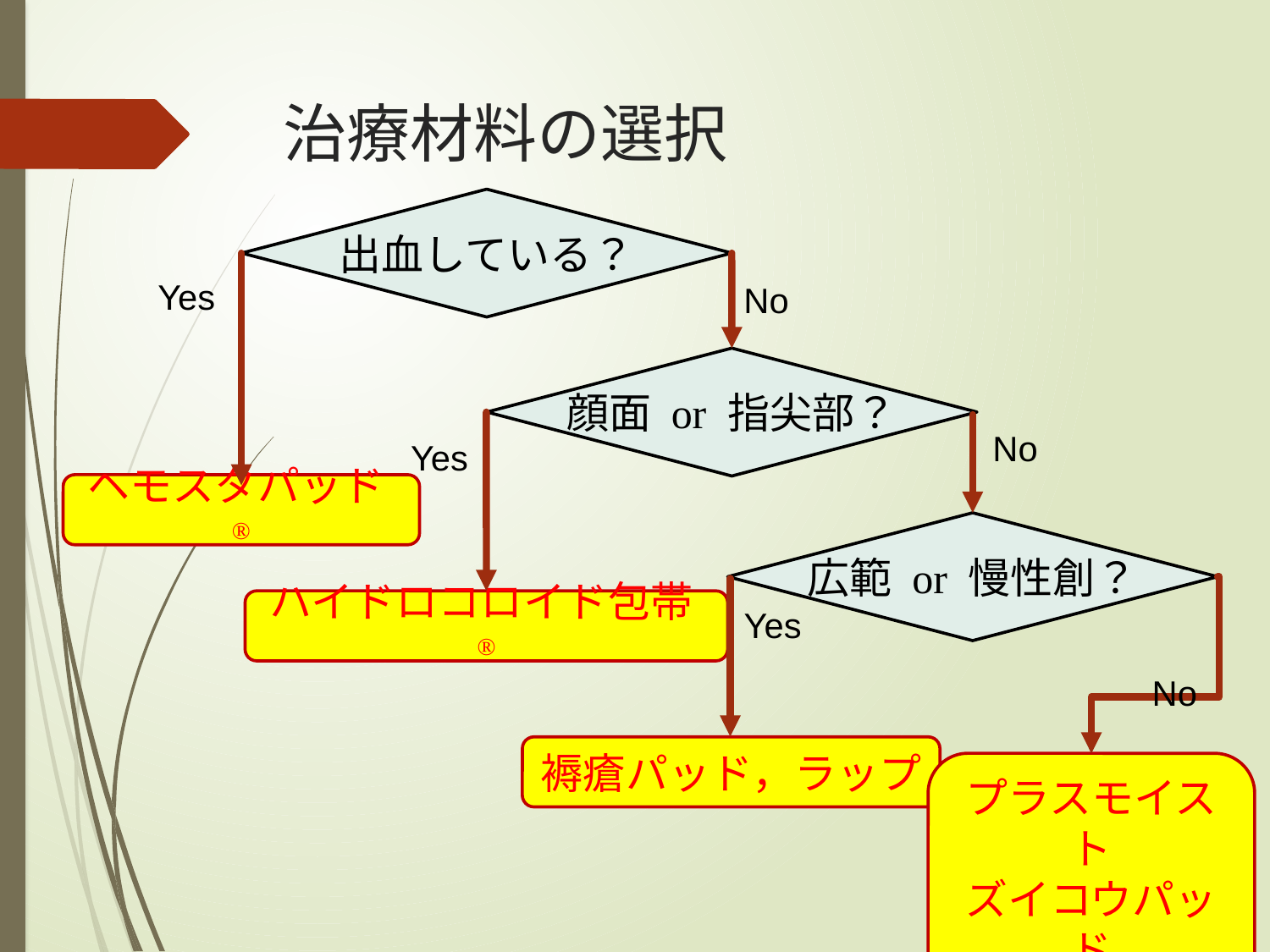

# 治療材料の選択
出血している？
Yes
ヘモスタパッド®
No
顔面 or 指尖部？
Yes
ハイドロコロイド包帯®
No
広範 or 慢性創？
No
プラスモイスト
ズイコウパッド
Yes
褥瘡パッド，ラップ